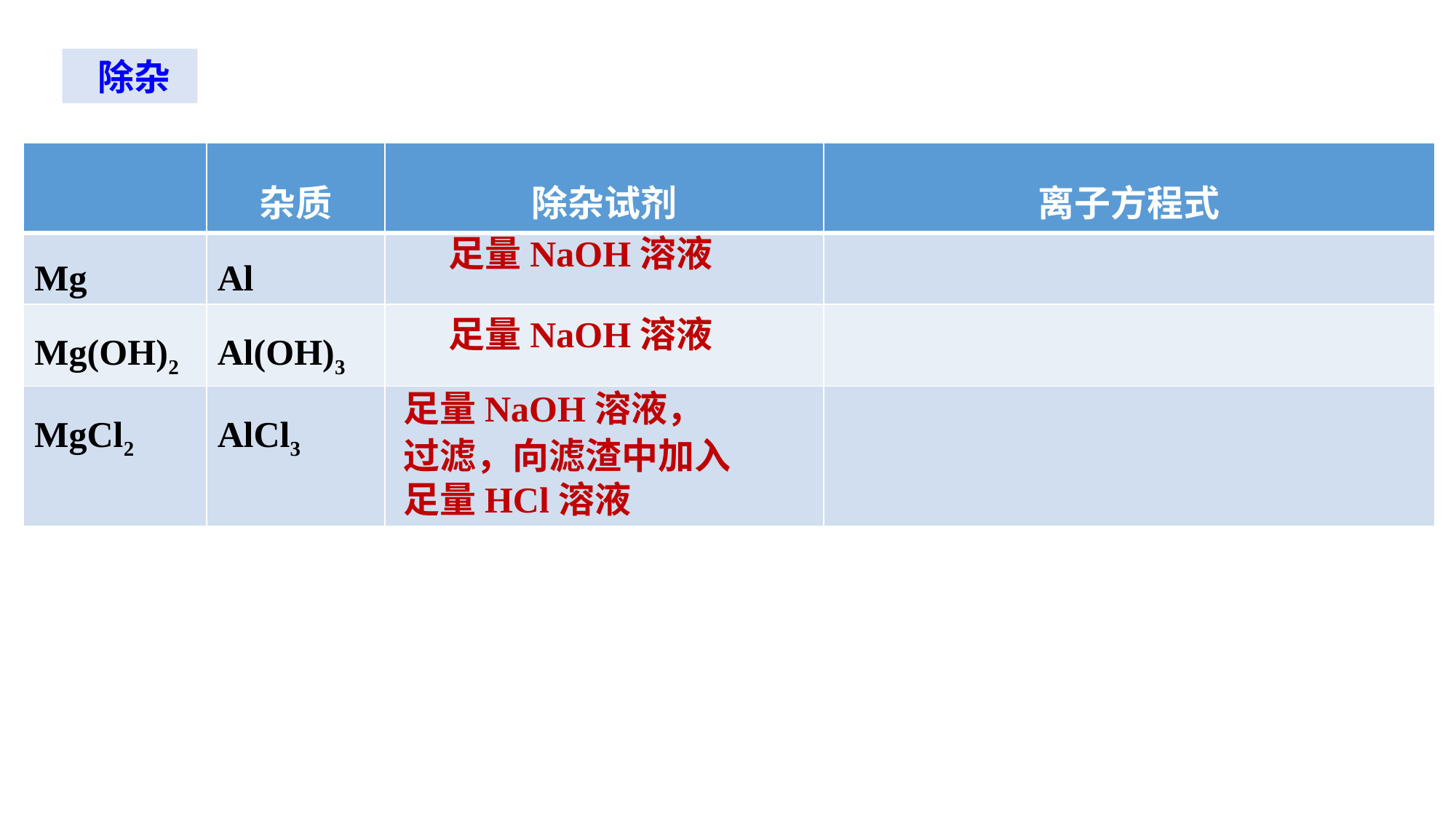

除杂
|  | 杂质 | 除杂试剂 | 离子方程式 |
| --- | --- | --- | --- |
| Mg | Al |  |  |
| Mg(OH)2 | Al(OH)3 |  |  |
| MgCl2 | AlCl3 |  |  |
足量NaOH溶液
足量NaOH溶液
足量NaOH溶液，
过滤，向滤渣中加入
足量HCl溶液